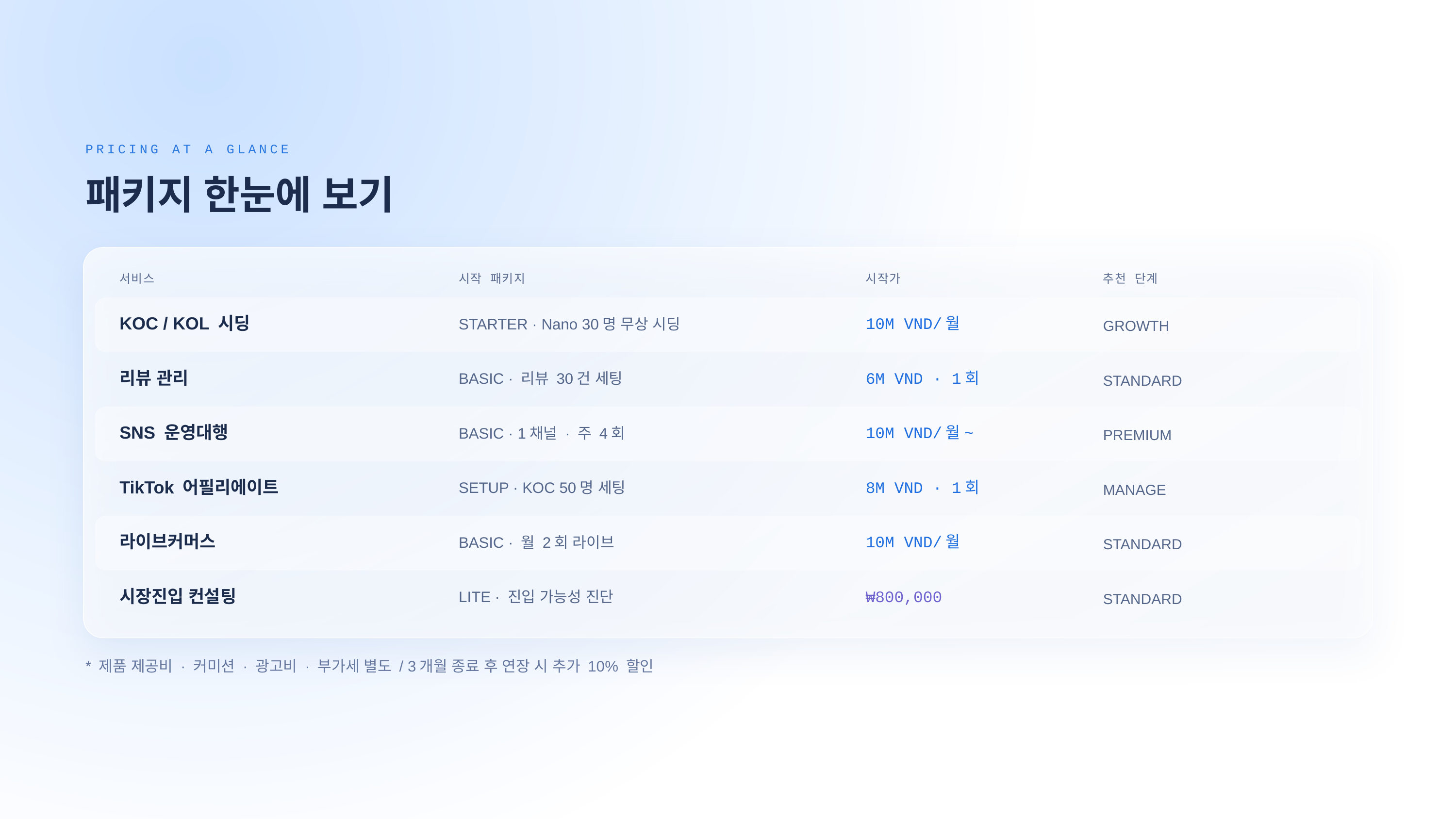

PRICING AT A GLANCE
패키지 한눈에 보기

서비스
시작 패키지
시작가
추천 단계

KOC / KOL 시딩
STARTER · Nano 30명 무상 시딩
10M VND/월
GROWTH
리뷰 관리
BASIC · 리뷰 30건 세팅
6M VND · 1회
STANDARD

SNS 운영대행
BASIC · 1채널 · 주 4회
10M VND/월~
PREMIUM
TikTok 어필리에이트
SETUP · KOC 50명 세팅
8M VND · 1회
MANAGE

라이브커머스
BASIC · 월 2회 라이브
10M VND/월
STANDARD
시장진입 컨설팅
LITE · 진입 가능성 진단
₩800,000
STANDARD
* 제품 제공비 · 커미션 · 광고비 · 부가세 별도 / 3개월 종료 후 연장 시 추가 10% 할인